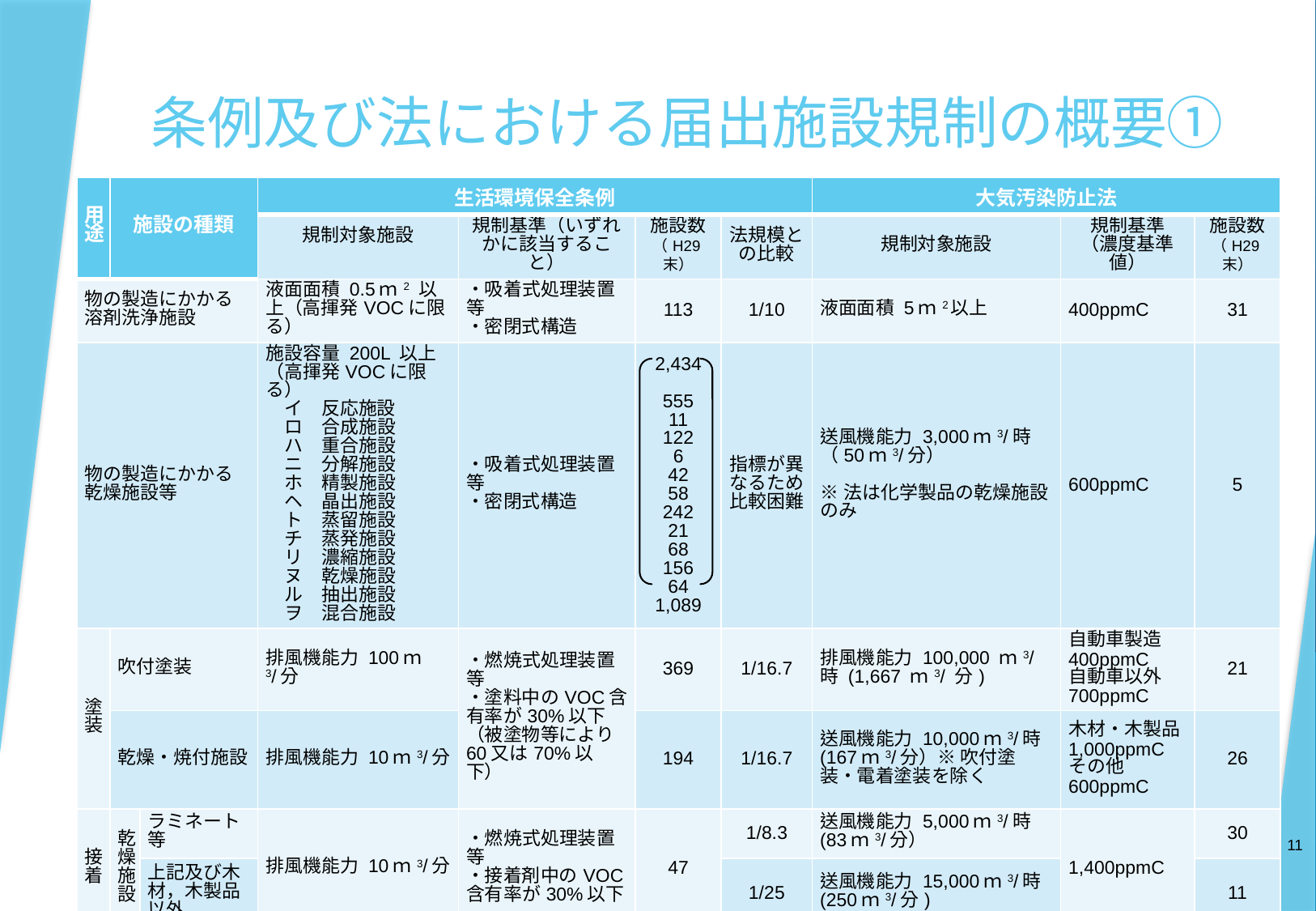

# 条例及び法における届出施設規制の概要①
| 用途 | 施設の種類 |  | 生活環境保全条例 |  |  |  | 大気汚染防止法 |  |  |
| --- | --- | --- | --- | --- | --- | --- | --- | --- | --- |
|  |  |  | 規制対象施設 | 規制基準（いずれかに該当すること） | 施設数 （H29末） | 法規模との比較 | 規制対象施設 | 規制基準 （濃度基準値） | 施設数 （H29末） |
| 物の製造にかかる溶剤洗浄施設 |  |  | 液面面積 0.5ｍ2 以上（高揮発VOCに限る） | ・吸着式処理装置等 ・密閉式構造 | 113 | 1/10 | 液面面積 5ｍ2以上 | 400ppmC | 31 |
| 物の製造にかかる乾燥施設等 |  |  | 施設容量 200L 以上（高揮発VOCに限る） 　イ　反応施設 　ロ　合成施設 　ハ　重合施設 　ニ　分解施設 　ホ　精製施設 　ヘ　晶出施設 　ト　蒸留施設 　チ　蒸発施設 　リ　濃縮施設 　ヌ　乾燥施設 　ル　抽出施設 　ヲ　混合施設 | ・吸着式処理装置等 ・密閉式構造 | 2,434 555 11 122 6 42 58 242 21 68 156 64 1,089 | 指標が異なるため比較困難 | 送風機能力 3,000ｍ3/時 （50ｍ3/分） ※法は化学製品の乾燥施設のみ | 600ppmC | 5 |
| 塗装 | 吹付塗装 |  | 排風機能力 100ｍ3/分 | ・燃焼式処理装置等 ・塗料中のVOC含有率が30%以下（被塗物等により60又は70%以下） | 369 | 1/16.7 | 排風機能力 100,000 ｍ3/ 時 (1,667 ｍ3/ 分) | 自動車製造400ppmC 自動車以外700ppmC | 21 |
|  | 乾燥・焼付施設 |  | 排風機能力 10ｍ3/分 |  | 194 | 1/16.7 | 送風機能力 10,000ｍ3/時(167ｍ3/分）※ 吹付塗装・電着塗装を除く | 木材・木製品1,000ppmC その他600ppmC | 26 |
| 接着 | 乾燥施設 | ラミネート等 | 排風機能力 10ｍ3/分 | ・燃焼式処理装置等 ・接着剤中のVOC含有率が30%以下 | 47 | 1/8.3 | 送風機能力 5,000ｍ3/時 (83ｍ3/分） | 1,400ppmC | 30 |
|  |  | 上記及び木材，木製品以外 |  |  |  | 1/25 | 送風機能力 15,000ｍ3/時 (250ｍ3/分) |  | 11 |

11